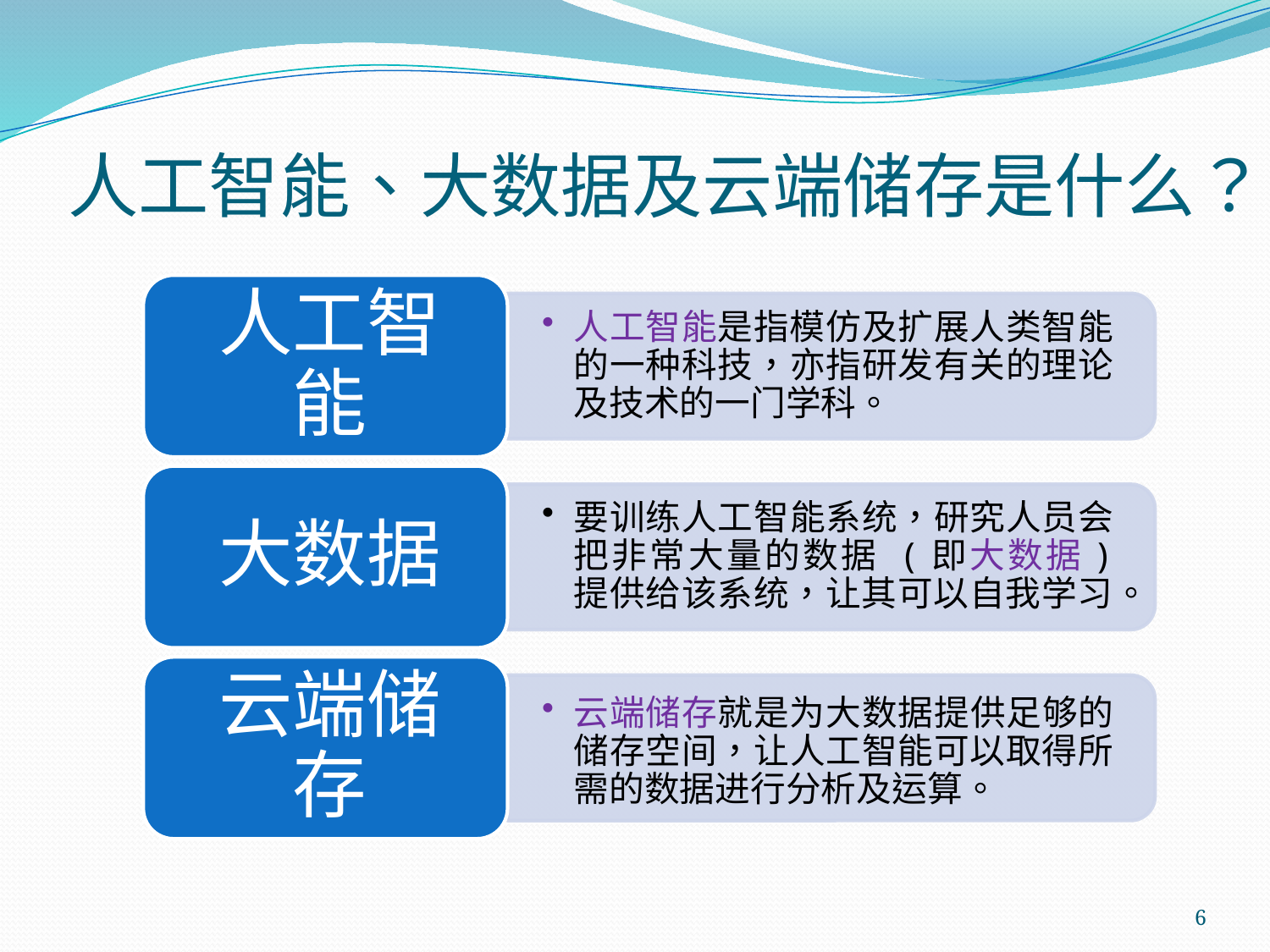

# 人工智能、大数据及云端储存是什么？

人工智能是指模仿及扩展人类智能的一种科技，亦指研发有关的理论及技术的一门学科。
人工智能
要训练人工智能系统，研究人员会把非常大量的数据 (即大数据) 提供给该系统，让其可以自我学习。
大数据

云端储存就是为大数据提供足够的储存空间，让人工智能可以取得所需的数据进行分析及运算。

云端储存
6